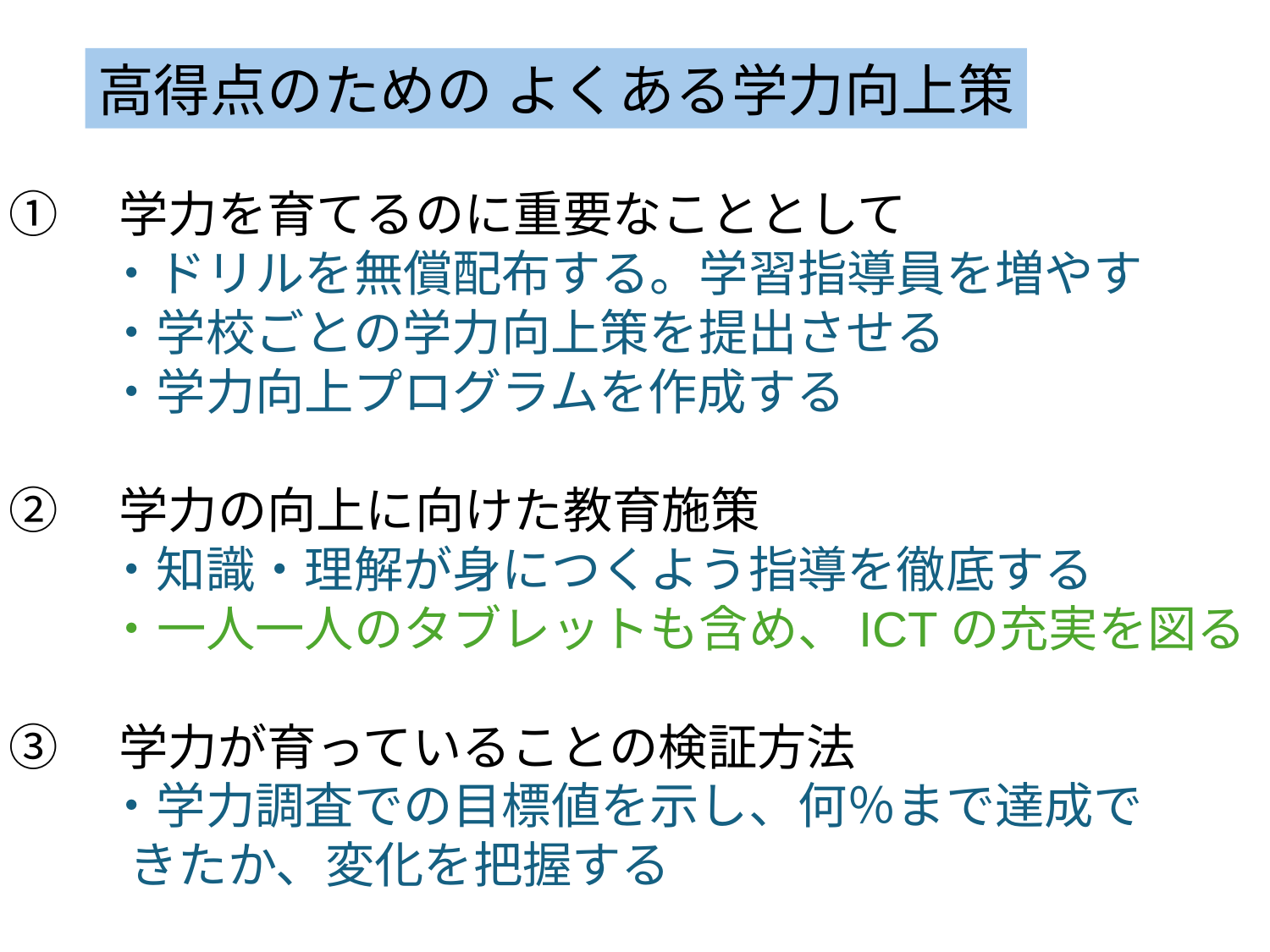

高得点のための よくある学力向上策
①　学力を育てるのに重要なこととして
　　・ドリルを無償配布する。学習指導員を増やす
　　・学校ごとの学力向上策を提出させる
　　・学力向上プログラムを作成する

②　学力の向上に向けた教育施策
　　・知識・理解が身につくよう指導を徹底する
　　・一人一人のタブレットも含め、ICTの充実を図る

③　学力が育っていることの検証方法
　　・学力調査での目標値を示し、何％まで達成で
　　  きたか、変化を把握する